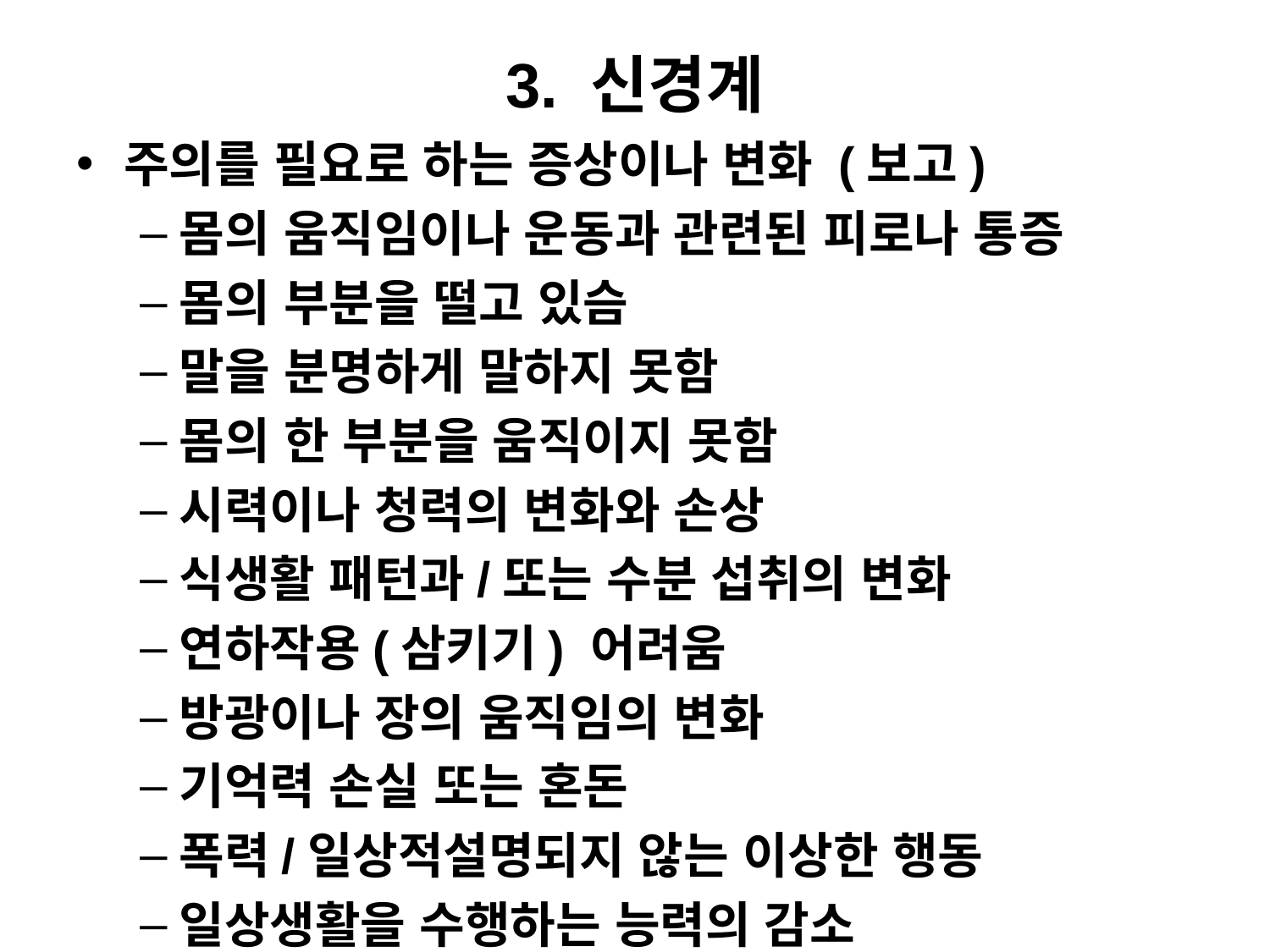

# 3. 신경계
주의를 필요로 하는 증상이나 변화 (보고)
몸의 움직임이나 운동과 관련된 피로나 통증
몸의 부분을 떨고 있슴
말을 분명하게 말하지 못함
몸의 한 부분을 움직이지 못함
시력이나 청력의 변화와 손상
식생활 패턴과/또는 수분 섭취의 변화
연하작용(삼키기) 어려움
방광이나 장의 움직임의 변화
기억력 손실 또는 혼돈
폭력/일상적설명되지 않는 이상한 행동
일상생활을 수행하는 능력의 감소